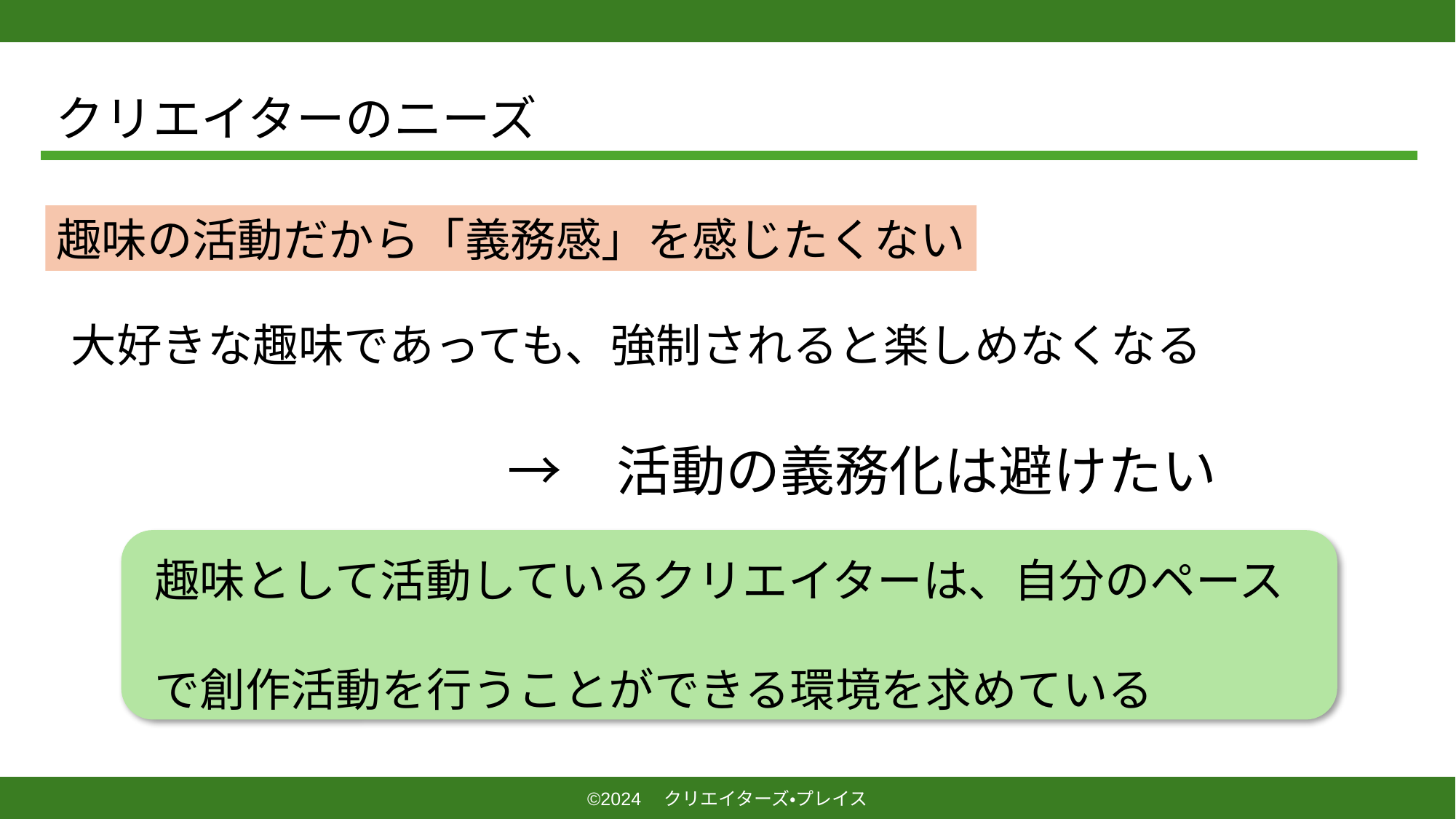

クリエイターのニーズ
趣味の活動だから「義務感」を感じたくない
大好きな趣味であっても、強制されると楽しめなくなる
　　　　　　　　→　活動の義務化は避けたい

趣味として活動しているクリエイターは、自分のペース
で創作活動を行うことができる環境を求めている
©2024　クリエイターズ・プレイス